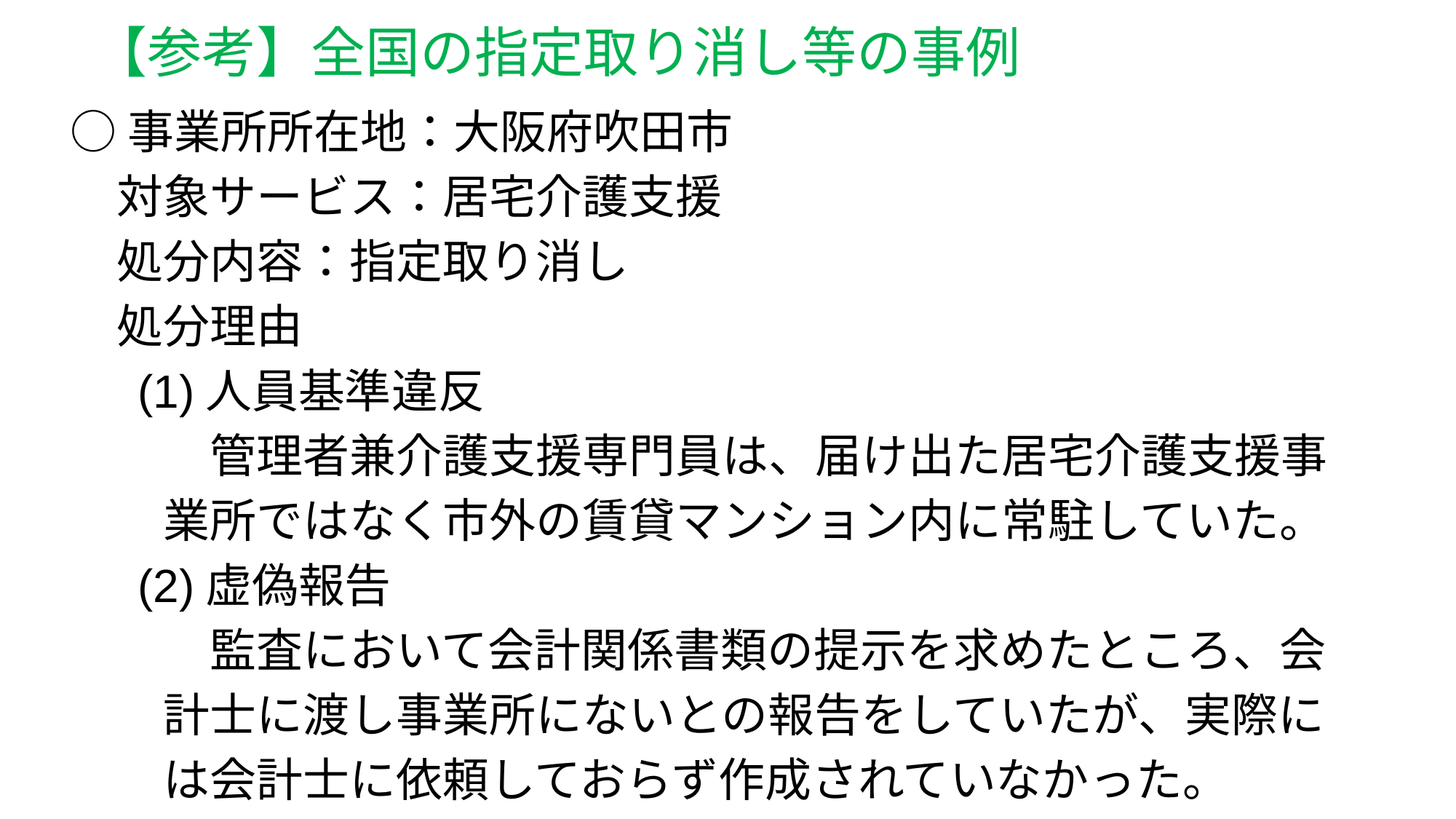

# 【参考】全国の指定取り消し等の事例
○事業所所在地：大阪府吹田市
　対象サービス：居宅介護支援
　処分内容：指定取り消し
　処分理由
　 (1)人員基準違反
　　　管理者兼介護支援専門員は、届け出た居宅介護支援事
　　業所ではなく市外の賃貸マンション内に常駐していた。
　 (2)虚偽報告
　　　監査において会計関係書類の提示を求めたところ、会
　　計士に渡し事業所にないとの報告をしていたが、実際に
　　は会計士に依頼しておらず作成されていなかった。